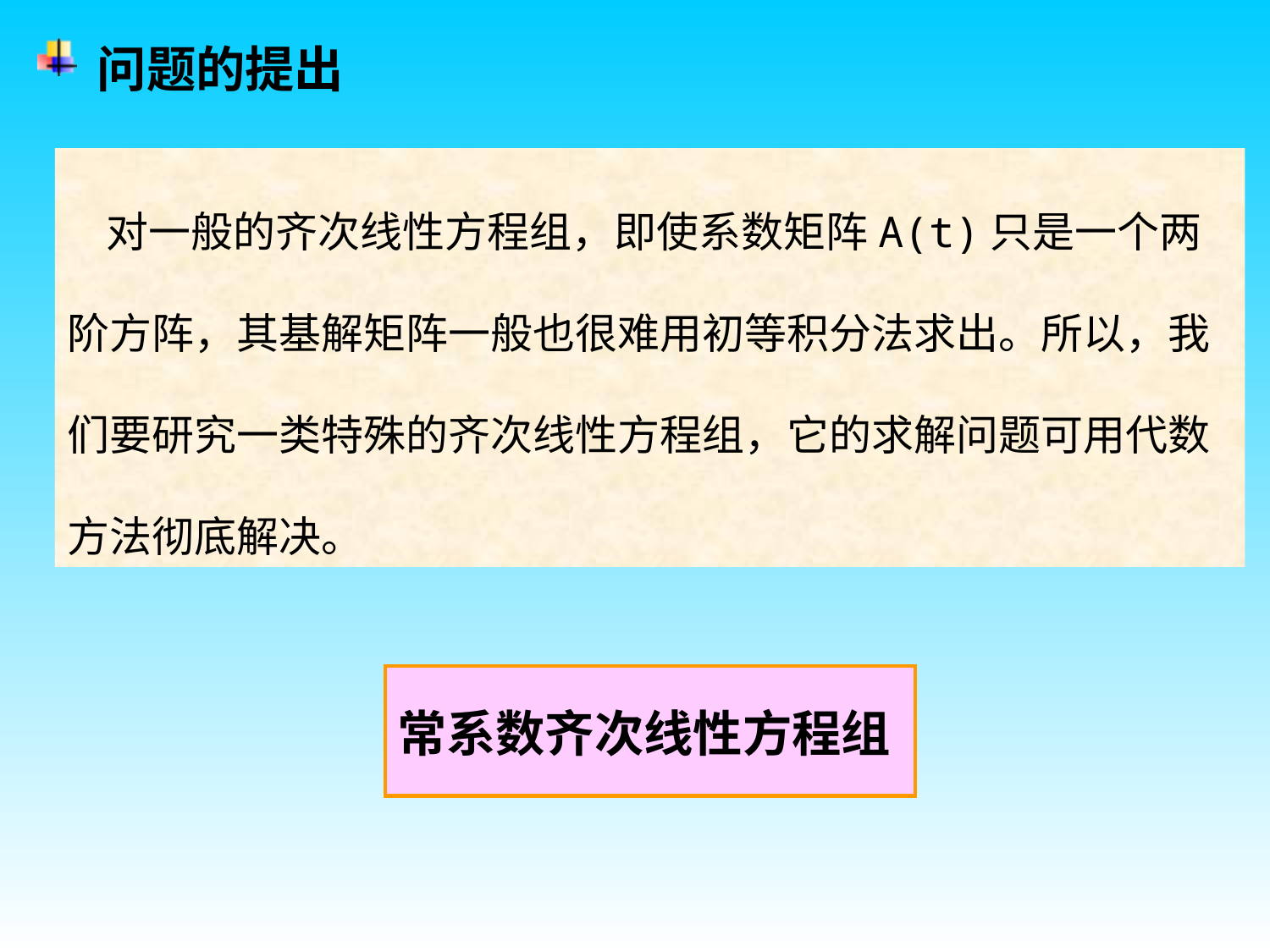

问题的提出
   对一般的齐次线性方程组，即使系数矩阵A(t)只是一个两阶方阵，其基解矩阵一般也很难用初等积分法求出。所以，我们要研究一类特殊的齐次线性方程组，它的求解问题可用代数方法彻底解决。

常系数齐次线性方程组